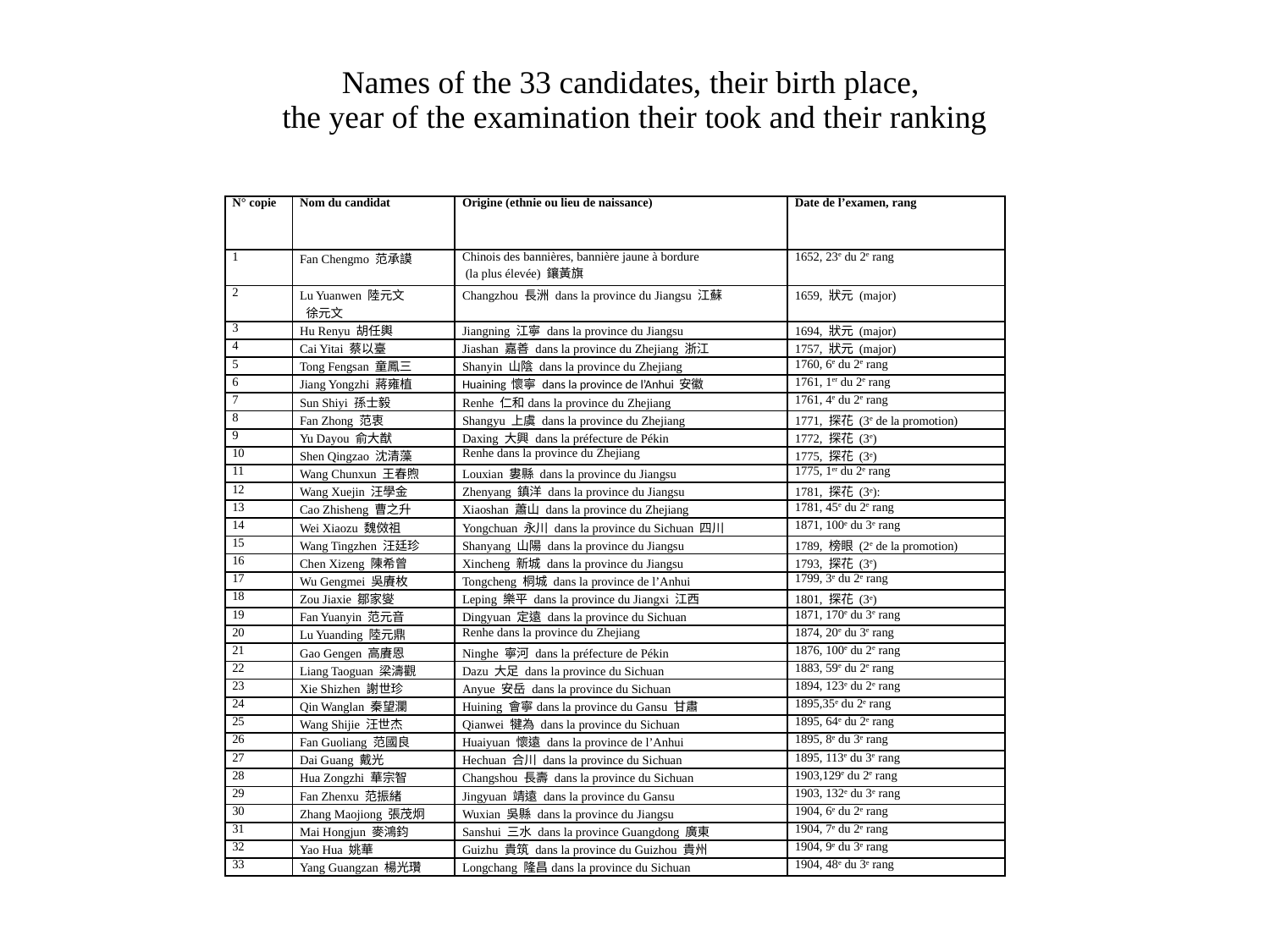

# Names of the 33 candidates, their birth place, the year of the examination their took and their ranking
| N° copie | Nom du candidat | Origine (ethnie ou lieu de naissance) | Date de l’examen, rang |
| --- | --- | --- | --- |
| 1 | Fan Chengmo 范承謨 | Chinois des bannières, bannière jaune à bordure (la plus élevée) 鑲黃旗 | 1652, 23e du 2e rang |
| 2 | Lu Yuanwen 陸元文 徐元文 | Changzhou 長洲 dans la province du Jiangsu 江蘇 | 1659, 狀元 (major) |
| 3 | Hu Renyu 胡任輿 | Jiangning 江寧 dans la province du Jiangsu | 1694, 狀元 (major) |
| 4 | Cai Yitai 蔡以臺 | Jiashan 嘉善 dans la province du Zhejiang 浙江 | 1757, 狀元 (major) |
| 5 | Tong Fengsan 童鳳三 | Shanyin 山陰 dans la province du Zhejiang | 1760, 6e du 2e rang |
| 6 | Jiang Yongzhi 蔣雍植 | Huaining 懷寧 dans la province de l’Anhui 安徽 | 1761, 1er du 2e rang |
| 7 | Sun Shiyi 孫士毅 | Renhe 仁和dans la province du Zhejiang | 1761, 4e du 2e rang |
| 8 | Fan Zhong 范衷 | Shangyu 上虞 dans la province du Zhejiang | 1771, 探花 (3e de la promotion) |
| 9 | Yu Dayou 俞大猷 | Daxing 大興 dans la préfecture de Pékin | 1772, 探花 (3e) |
| 10 | Shen Qingzao 沈清藻 | Renhe dans la province du Zhejiang | 1775, 探花 (3e) |
| 11 | Wang Chunxun 王春煦 | Louxian 婁縣 dans la province du Jiangsu | 1775, 1er du 2e rang |
| 12 | Wang Xuejin 汪學金 | Zhenyang 鎮洋 dans la province du Jiangsu | 1781, 探花 (3e): |
| 13 | Cao Zhisheng 曹之升 | Xiaoshan 蕭山 dans la province du Zhejiang | 1781, 45e du 2e rang |
| 14 | Wei Xiaozu 魏傚祖 | Yongchuan 永川 dans la province du Sichuan 四川 | 1871, 100e du 3e rang |
| 15 | Wang Tingzhen 汪廷珍 | Shanyang 山陽 dans la province du Jiangsu | 1789, 榜眼 (2e de la promotion) |
| 16 | Chen Xizeng 陳希曾 | Xincheng 新城 dans la province du Jiangsu | 1793, 探花 (3e) |
| 17 | Wu Gengmei 吳賡枚 | Tongcheng 桐城 dans la province de l’Anhui | 1799, 3e du 2e rang |
| 18 | Zou Jiaxie 鄒家燮 | Leping 樂平 dans la province du Jiangxi 江西 | 1801, 探花 (3e) |
| 19 | Fan Yuanyin 范元音 | Dingyuan 定遠 dans la province du Sichuan | 1871, 170e du 3e rang |
| 20 | Lu Yuanding 陸元鼎 | Renhe dans la province du Zhejiang | 1874, 20e du 3e rang |
| 21 | Gao Gengen 高賡恩 | Ninghe 寧河 dans la préfecture de Pékin | 1876, 100e du 2e rang |
| 22 | Liang Taoguan 梁濤觀 | Dazu 大足 dans la province du Sichuan | 1883, 59e du 2e rang |
| 23 | Xie Shizhen 謝世珍 | Anyue 安岳 dans la province du Sichuan | 1894, 123e du 2e rang |
| 24 | Qin Wanglan 秦望瀾 | Huining 會寧dans la province du Gansu 甘肅 | 1895,35e du 2e rang |
| 25 | Wang Shijie 汪世杰 | Qianwei 犍為 dans la province du Sichuan | 1895, 64e du 2e rang |
| 26 | Fan Guoliang 范國良 | Huaiyuan 懷遠 dans la province de l’Anhui | 1895, 8e du 3e rang |
| 27 | Dai Guang 戴光 | Hechuan 合川 dans la province du Sichuan | 1895, 113e du 3e rang |
| 28 | Hua Zongzhi 華宗智 | Changshou 長壽 dans la province du Sichuan | 1903,129e du 2e rang |
| 29 | Fan Zhenxu 范振緒 | Jingyuan 靖遠 dans la province du Gansu | 1903, 132e du 3e rang |
| 30 | Zhang Maojiong 張茂炯 | Wuxian 吳縣 dans la province du Jiangsu | 1904, 6e du 2e rang |
| 31 | Mai Hongjun 麥鴻鈞 | Sanshui 三水 dans la province Guangdong 廣東 | 1904, 7e du 2e rang |
| 32 | Yao Hua 姚華 | Guizhu 貴筑 dans la province du Guizhou 貴州 | 1904, 9e du 3e rang |
| 33 | Yang Guangzan 楊光瓚 | Longchang 隆昌dans la province du Sichuan | 1904, 48e du 3e rang |